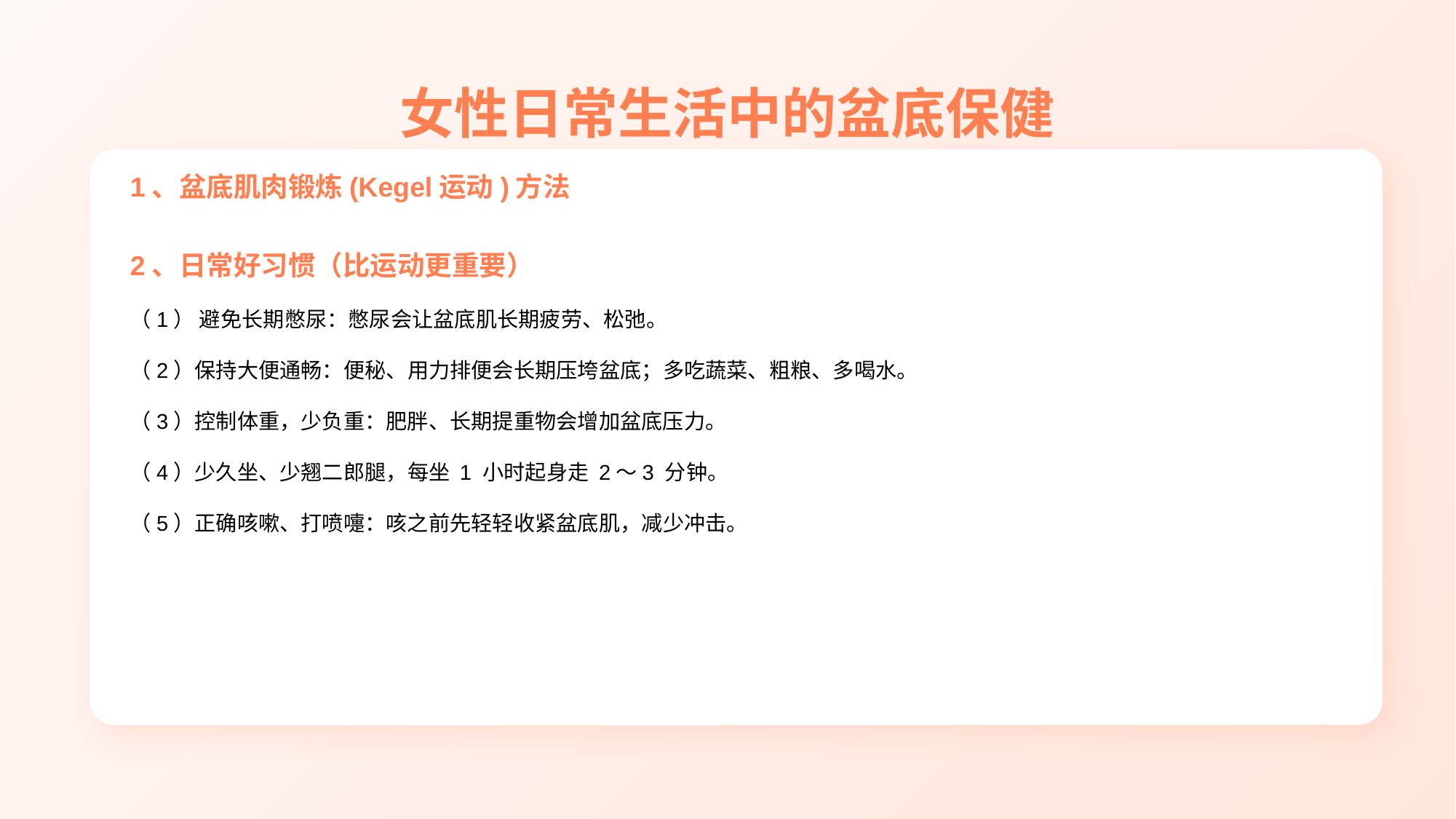

女性日常生活中的盆底保健

1、盆底肌肉锻炼(Kegel运动)方法

2、日常好习惯（比运动更重要）

（1） 避免长期憋尿：憋尿会让盆底肌长期疲劳、松弛。

（2）保持大便通畅：便秘、用力排便会长期压垮盆底；多吃蔬菜、粗粮、多喝水。

（3）控制体重，少负重：肥胖、长期提重物会增加盆底压力。

（4）少久坐、少翘二郎腿，每坐 1 小时起身走 2～3 分钟。

（5）正确咳嗽、打喷嚏：咳之前先轻轻收紧盆底肌，减少冲击。